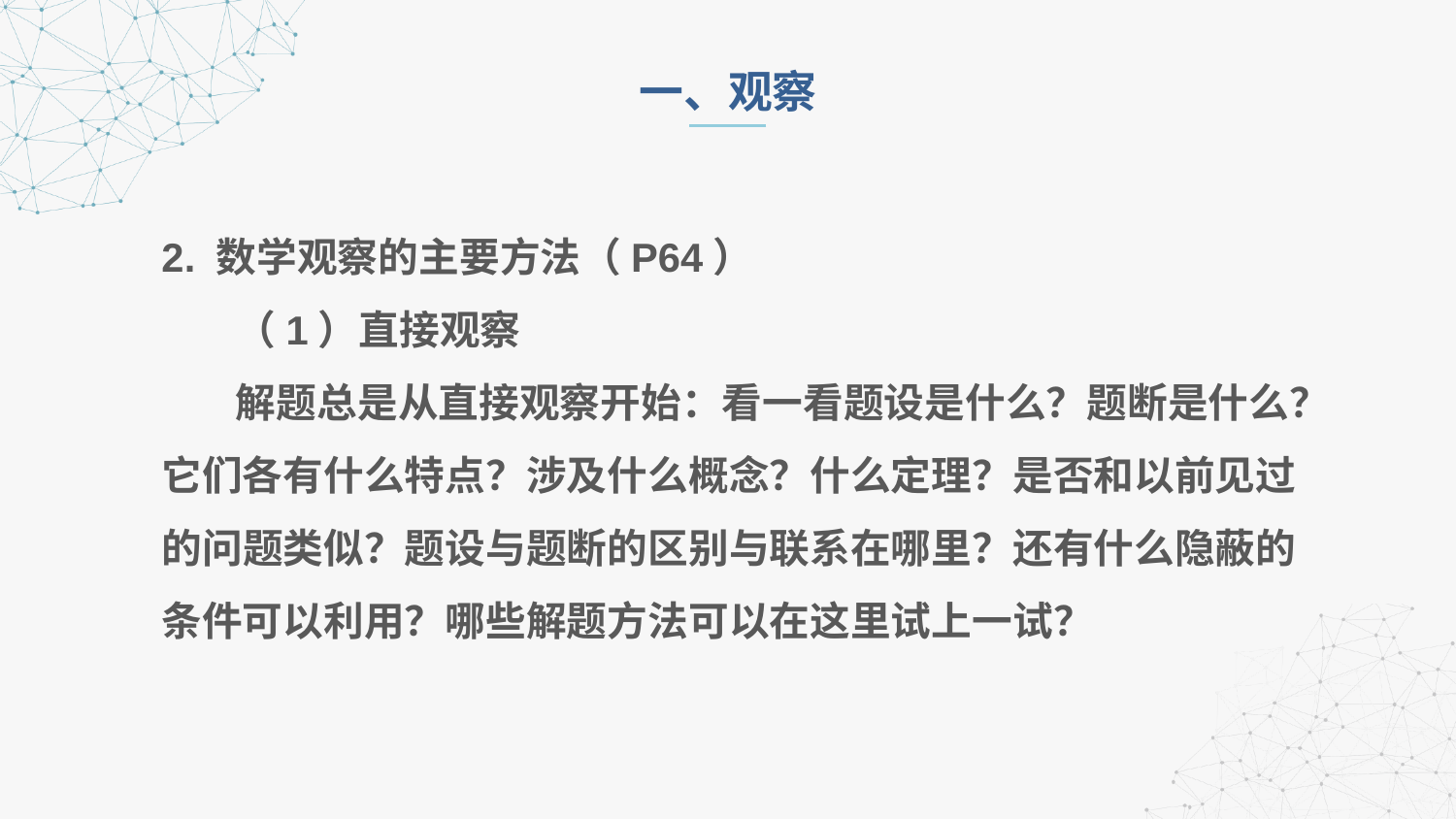

一、观察
2. 数学观察的主要方法（P64）
       （1）直接观察
       解题总是从直接观察开始：看一看题设是什么？题断是什么？它们各有什么特点？涉及什么概念？什么定理？是否和以前见过的问题类似？题设与题断的区别与联系在哪里？还有什么隐蔽的条件可以利用？哪些解题方法可以在这里试上一试？